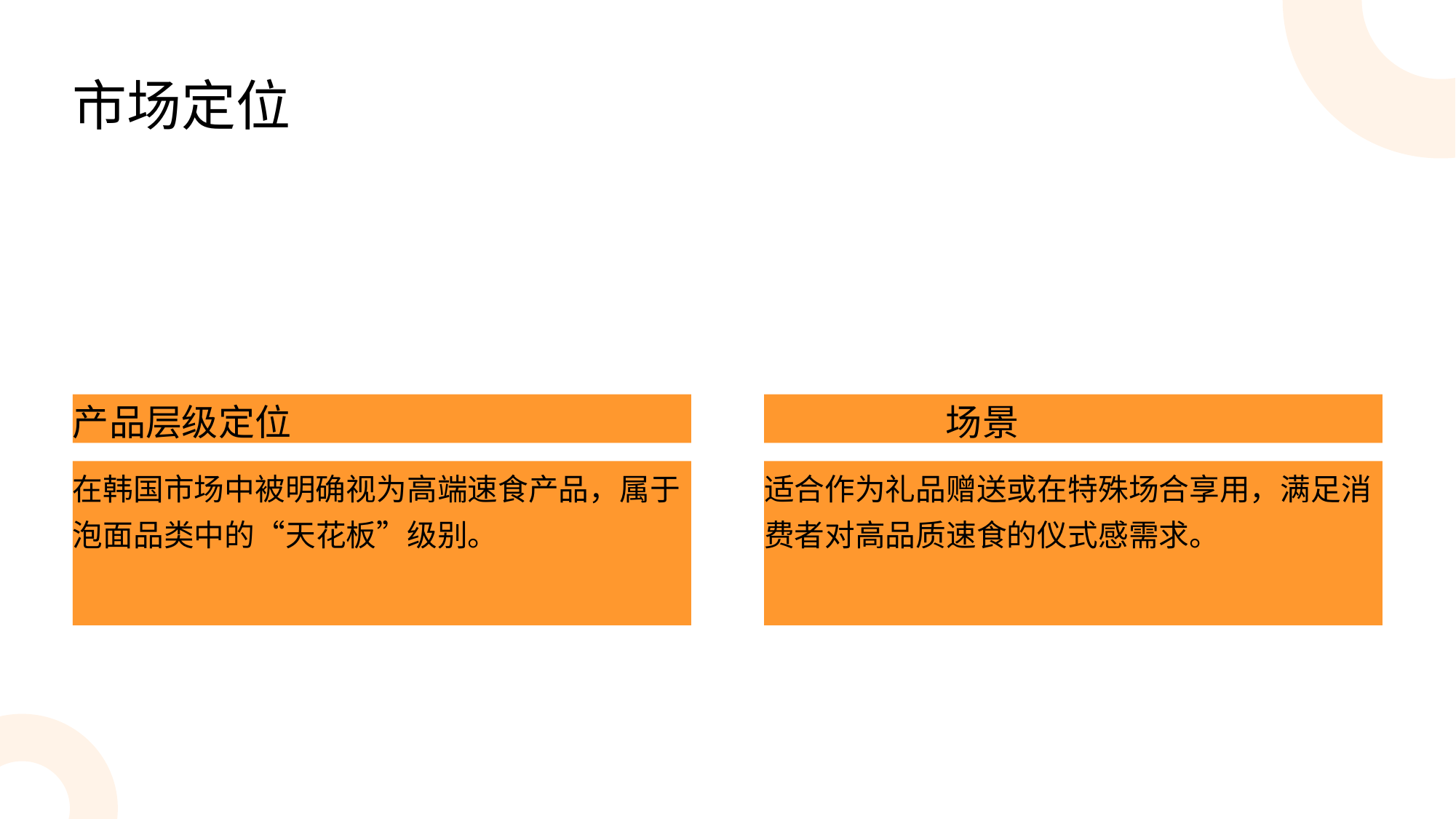

市场定位
产品层级定位
场景化消费场景
在韩国市场中被明确视为高端速食产品，属于泡面品类中的“天花板”级别。
适合作为礼品赠送或在特殊场合享用，满足消费者对高品质速食的仪式感需求。